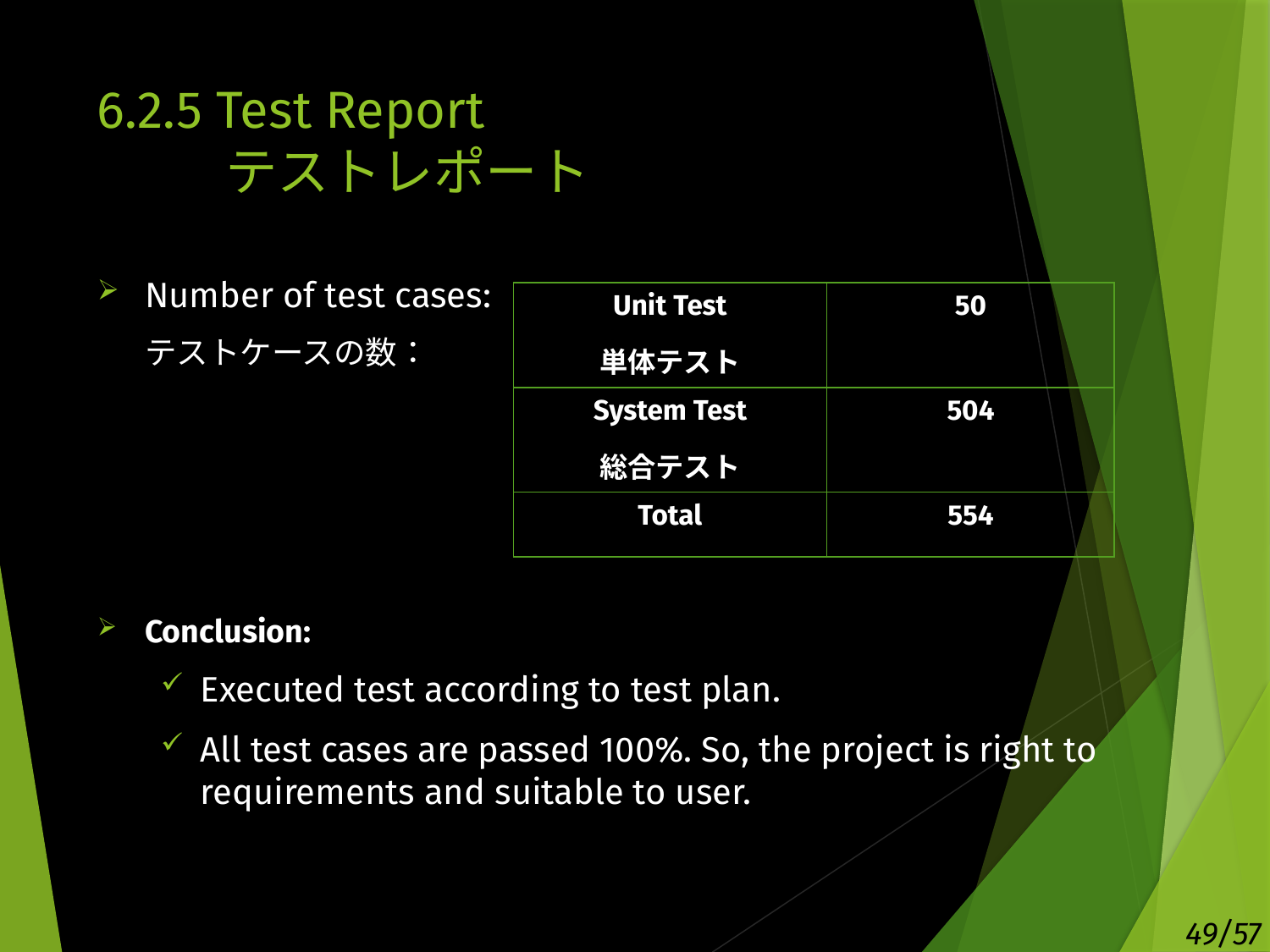

# 6.2.5 Test Report テストレポート
Number of test cases:
	テストケースの数：

Conclusion:
Executed test according to test plan.
All test cases are passed 100%. So, the project is right to requirements and suitable to user.

| Unit Test 単体テスト | 50 |
| --- | --- |
| System Test 総合テスト | 504 |
| Total | 554 |
49/57